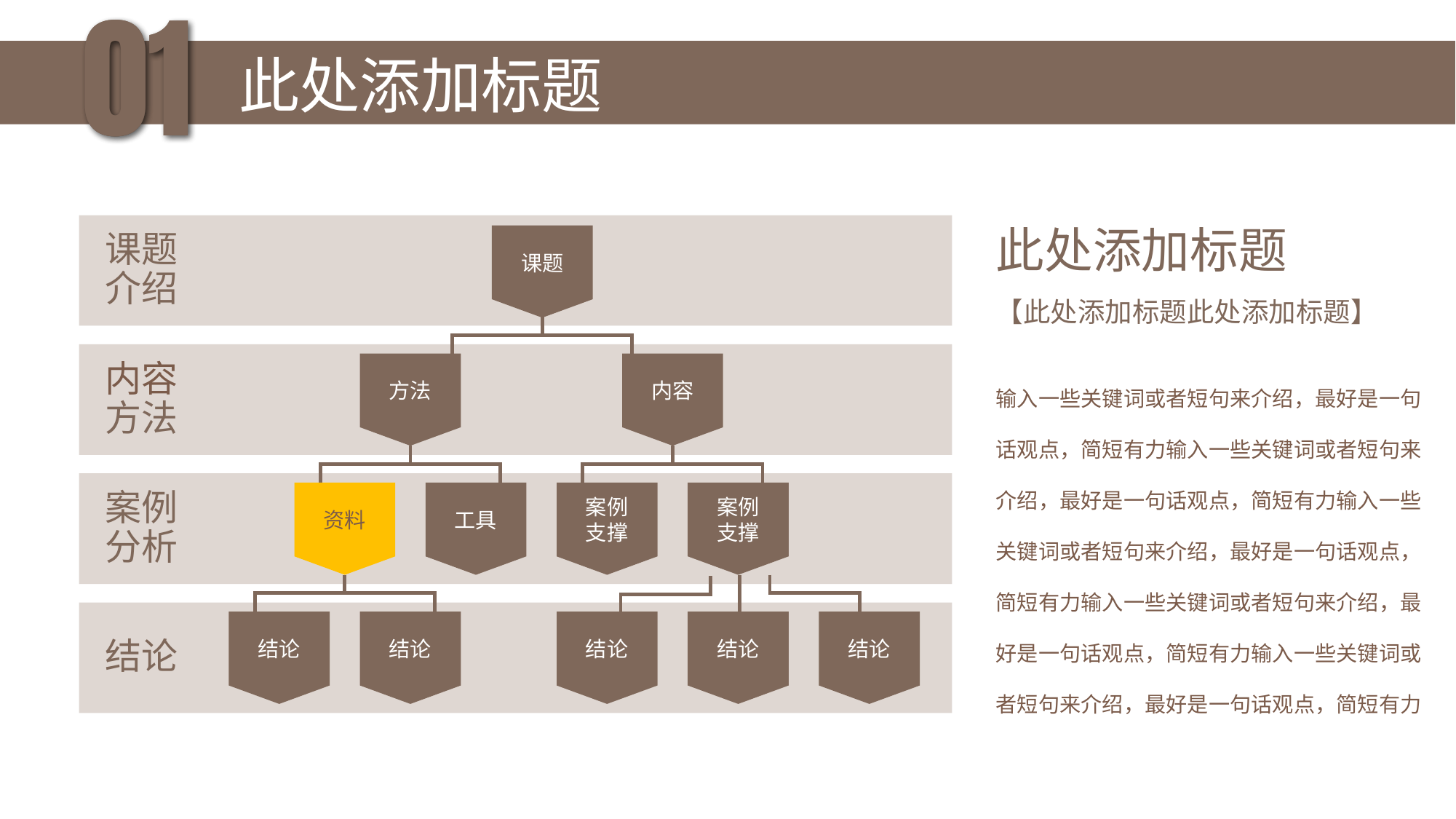

此处添加标题
01
01

此处添加标题
【此处添加标题此处添加标题】

输入一些关键词或者短句来介绍，最好是一句话观点，简短有力输入一些关键词或者短句来介绍，最好是一句话观点，简短有力输入一些关键词或者短句来介绍，最好是一句话观点，简短有力输入一些关键词或者短句来介绍，最好是一句话观点，简短有力输入一些关键词或者短句来介绍，最好是一句话观点，简短有力
课题介绍
课题

内容方法
方法
内容

案例分析
资料
工具
案例
支撑
案例
支撑

结论
结论
结论
结论
结论
结论